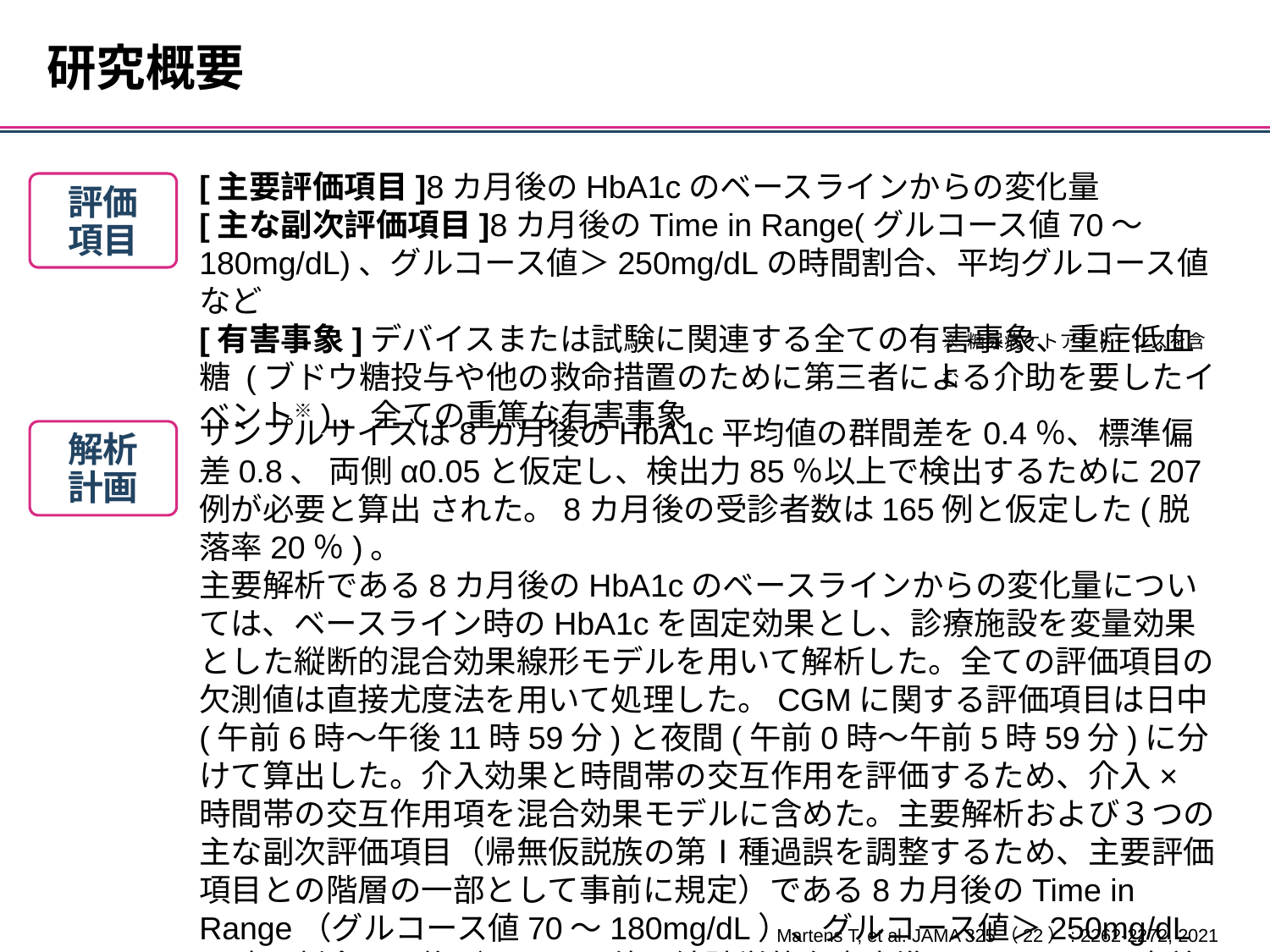

研究概要
[主要評価項目]8カ月後のHbA1cのベースラインからの変化量
[主な副次評価項目]8カ月後のTime in Range(グルコース値70～180mg/dL)、グルコース値＞250mg/dLの時間割合、平均グルコース値 など
[有害事象]デバイスまたは試験に関連する全ての有害事象、重症低血糖 (ブドウ糖投与や他の救命措置のために第三者による介助を要したイベント※)、全ての重篤な有害事象

評価
項目
※糖尿病ケトアシドーシスを含む
サンプルサイズは8カ月後のHbA1c平均値の群間差を0.4％、標準偏差0.8、 両側α0.05と仮定し、検出力85％以上で検出するために207例が必要と算出 された。8カ月後の受診者数は165例と仮定した(脱落率20％)。
主要解析である8カ月後のHbA1cのベースラインからの変化量については、ベースライン時のHbA1cを固定効果とし、診療施設を変量効果とした縦断的混合効果線形モデルを用いて解析した。全ての評価項目の欠測値は直接尤度法を用いて処理した。CGMに関する評価項目は日中(午前6時～午後11時59分)と夜間(午前0時～午前5時59分)に分けて算出した。介入効果と時間帯の交互作用を評価するため、介入×時間帯の交互作用項を混合効果モデルに含めた。主要解析および３つの主な副次評価項目（帰無仮説族の第Ⅰ種過誤を調整するため、主要評価項目との階層の一部として事前に規定）である8カ月後のTime in Range（グルコース値70～180mg/dL）、グルコース値＞250mg/dLの時間割合、平均グルコース値の統計学的有意水準はP＜0.05と定義した。

解析
計画
Martens T, et al. JAMA 325（22）: 2262-2272, 2021